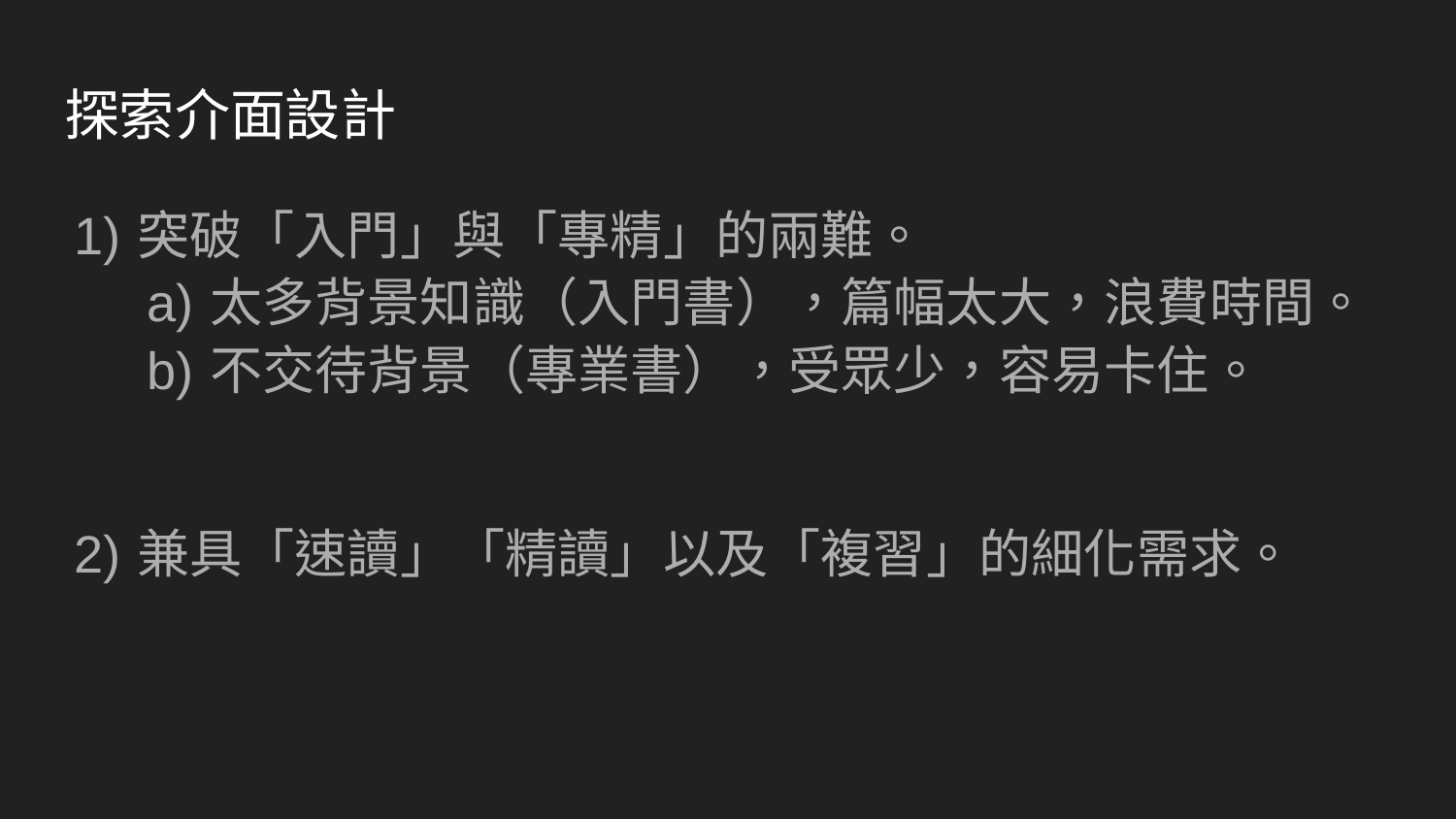

# 探索介面設計
突破「入門」與「專精」的兩難。
太多背景知識（入門書），篇幅太大，浪費時間。
不交待背景（專業書），受眾少，容易卡住。

兼具「速讀」「精讀」以及「複習」的細化需求。